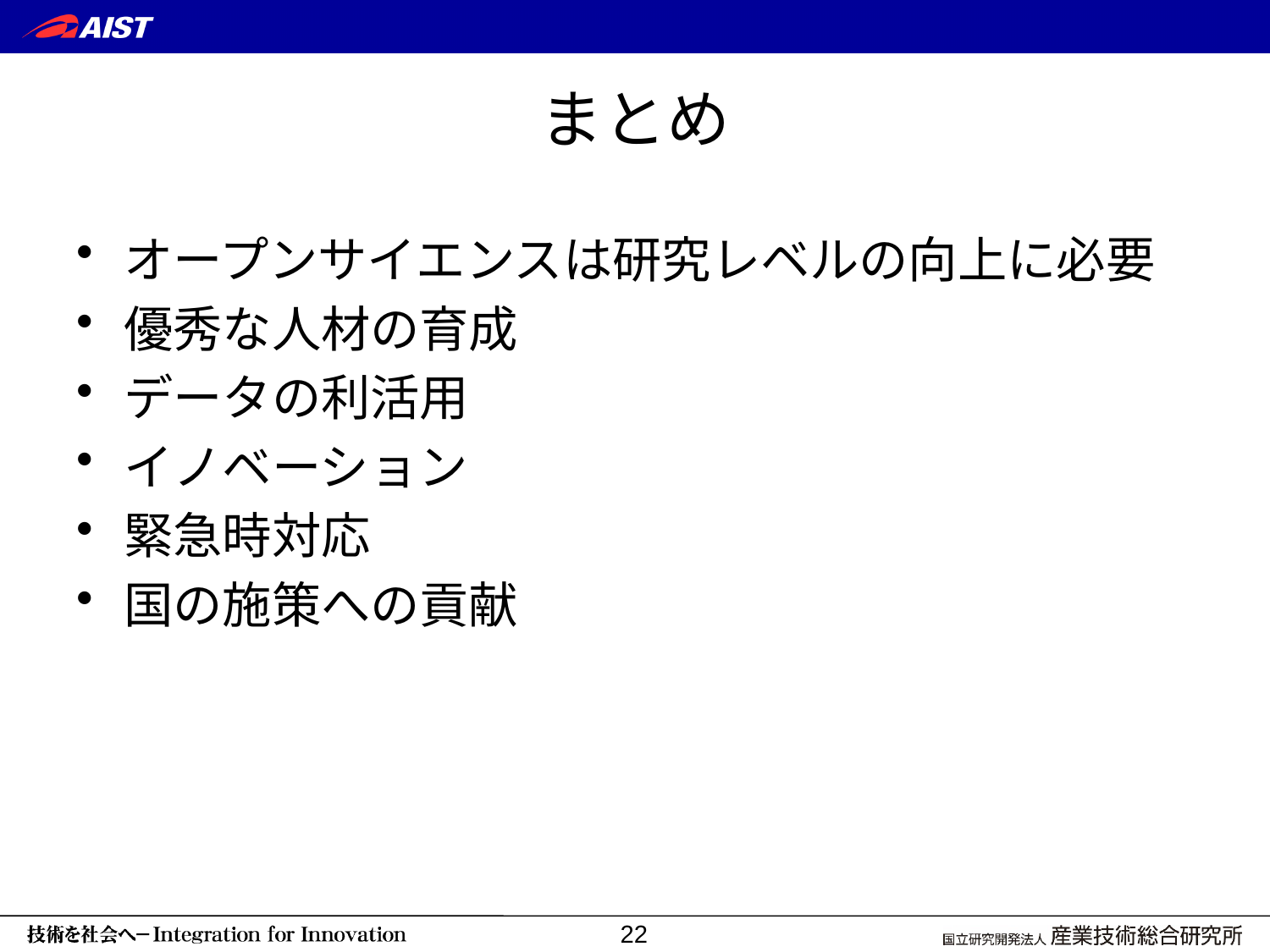

# まとめ
オープンサイエンスは研究レベルの向上に必要
優秀な人材の育成
データの利活用
イノベーション
緊急時対応
国の施策への貢献
22